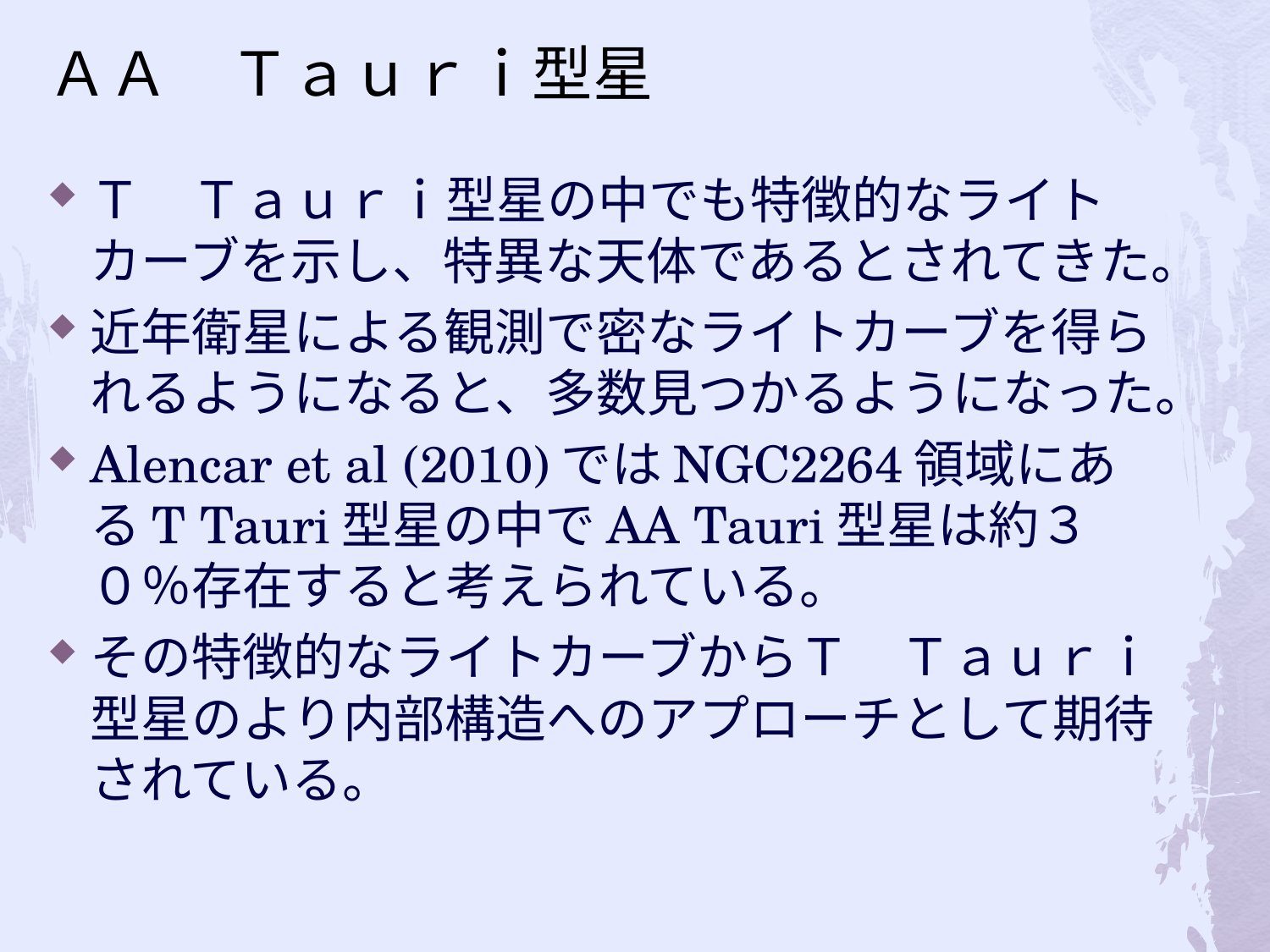

# ＡＡ　Ｔａｕｒｉ型星
Ｔ　Ｔａｕｒｉ型星の中でも特徴的なライトカーブを示し、特異な天体であるとされてきた。
近年衛星による観測で密なライトカーブを得られるようになると、多数見つかるようになった。
Alencar et al (2010)ではNGC2264領域にあるT Tauri型星の中でAA Tauri型星は約３０％存在すると考えられている。
その特徴的なライトカーブからＴ　Ｔａｕｒｉ型星のより内部構造へのアプローチとして期待されている。